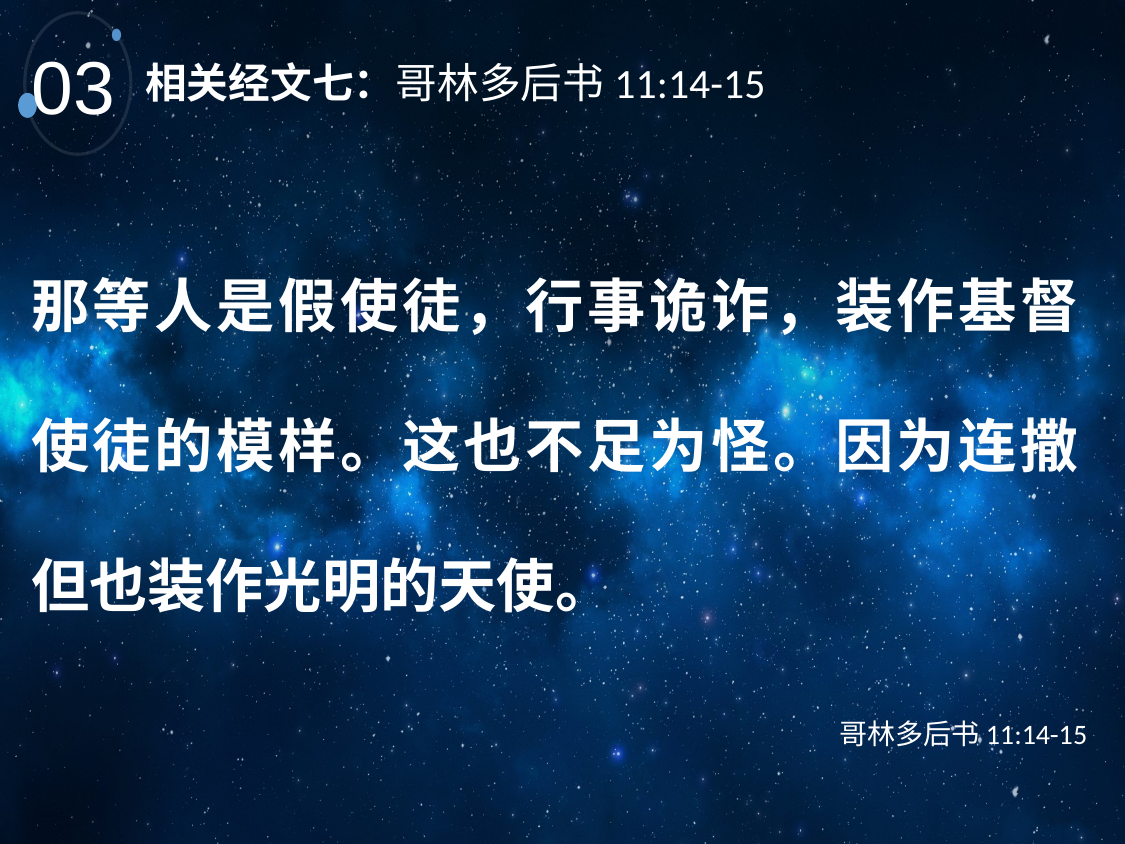

03
相关经文七：哥林多后书11:14-15

那等人是假使徒，行事诡诈，装作基督使徒的模样。这也不足为怪。因为连撒但也装作光明的天使。
哥林多后书11:14-15